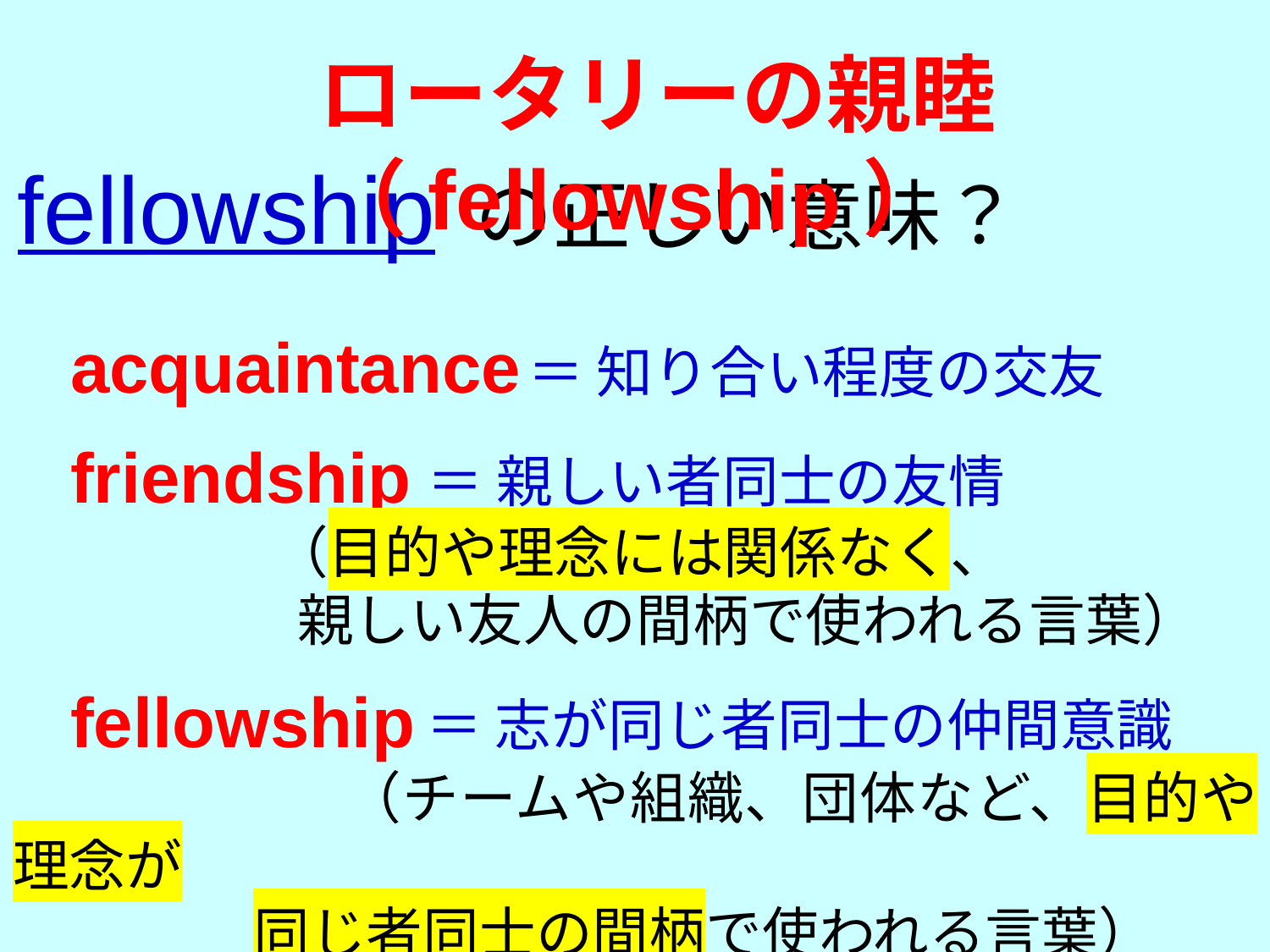

ロータリーの親睦（fellowship）

fellowship の正しい意味？
  acquaintance

  friendship
        　　 （目的や理念には関係なく、
           　　親しい友人の間柄で使われる言葉）

  fellowship
　　　　　  （チームや組織、団体など、目的や理念が
           　 同じ者同士の間柄で使われる言葉）
＝ 知り合い程度の交友
＝ 親しい者同士の友情
＝ 志が同じ者同士の仲間意識